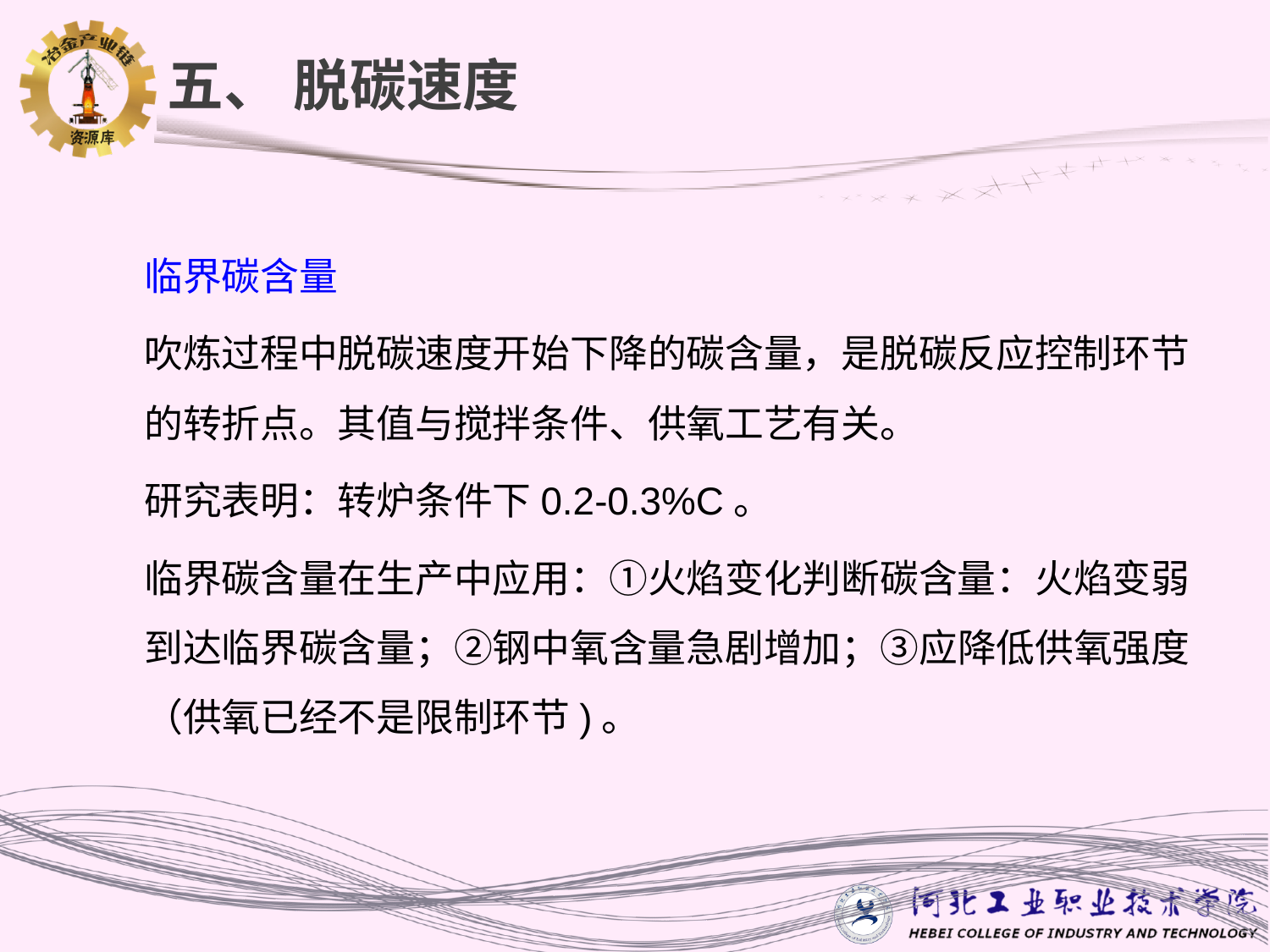

五、 脱碳速度
临界碳含量
吹炼过程中脱碳速度开始下降的碳含量，是脱碳反应控制环节的转折点。其值与搅拌条件、供氧工艺有关。
研究表明：转炉条件下0.2-0.3%C。
临界碳含量在生产中应用：①火焰变化判断碳含量：火焰变弱到达临界碳含量；②钢中氧含量急剧增加；③应降低供氧强度（供氧已经不是限制环节)。